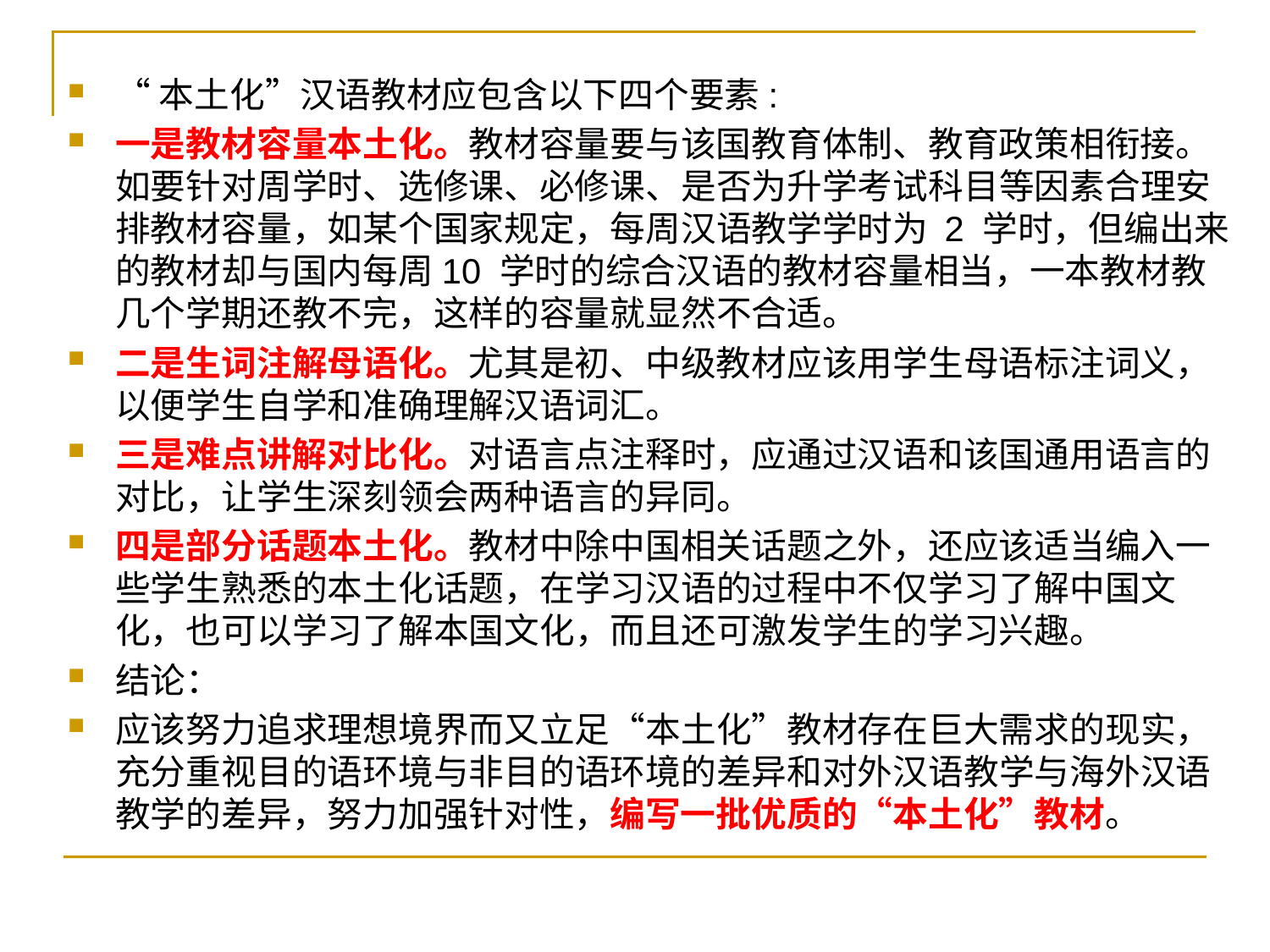

“本土化”汉语教材应包含以下四个要素:
一是教材容量本土化。教材容量要与该国教育体制、教育政策相衔接。如要针对周学时、选修课、必修课、是否为升学考试科目等因素合理安排教材容量，如某个国家规定，每周汉语教学学时为 2 学时，但编出来的教材却与国内每周10 学时的综合汉语的教材容量相当，一本教材教几个学期还教不完，这样的容量就显然不合适。
二是生词注解母语化。尤其是初、中级教材应该用学生母语标注词义，以便学生自学和准确理解汉语词汇。
三是难点讲解对比化。对语言点注释时，应通过汉语和该国通用语言的对比，让学生深刻领会两种语言的异同。
四是部分话题本土化。教材中除中国相关话题之外，还应该适当编入一些学生熟悉的本土化话题，在学习汉语的过程中不仅学习了解中国文化，也可以学习了解本国文化，而且还可激发学生的学习兴趣。
结论：
应该努力追求理想境界而又立足“本土化”教材存在巨大需求的现实，充分重视目的语环境与非目的语环境的差异和对外汉语教学与海外汉语教学的差异，努力加强针对性，编写一批优质的“本土化”教材。